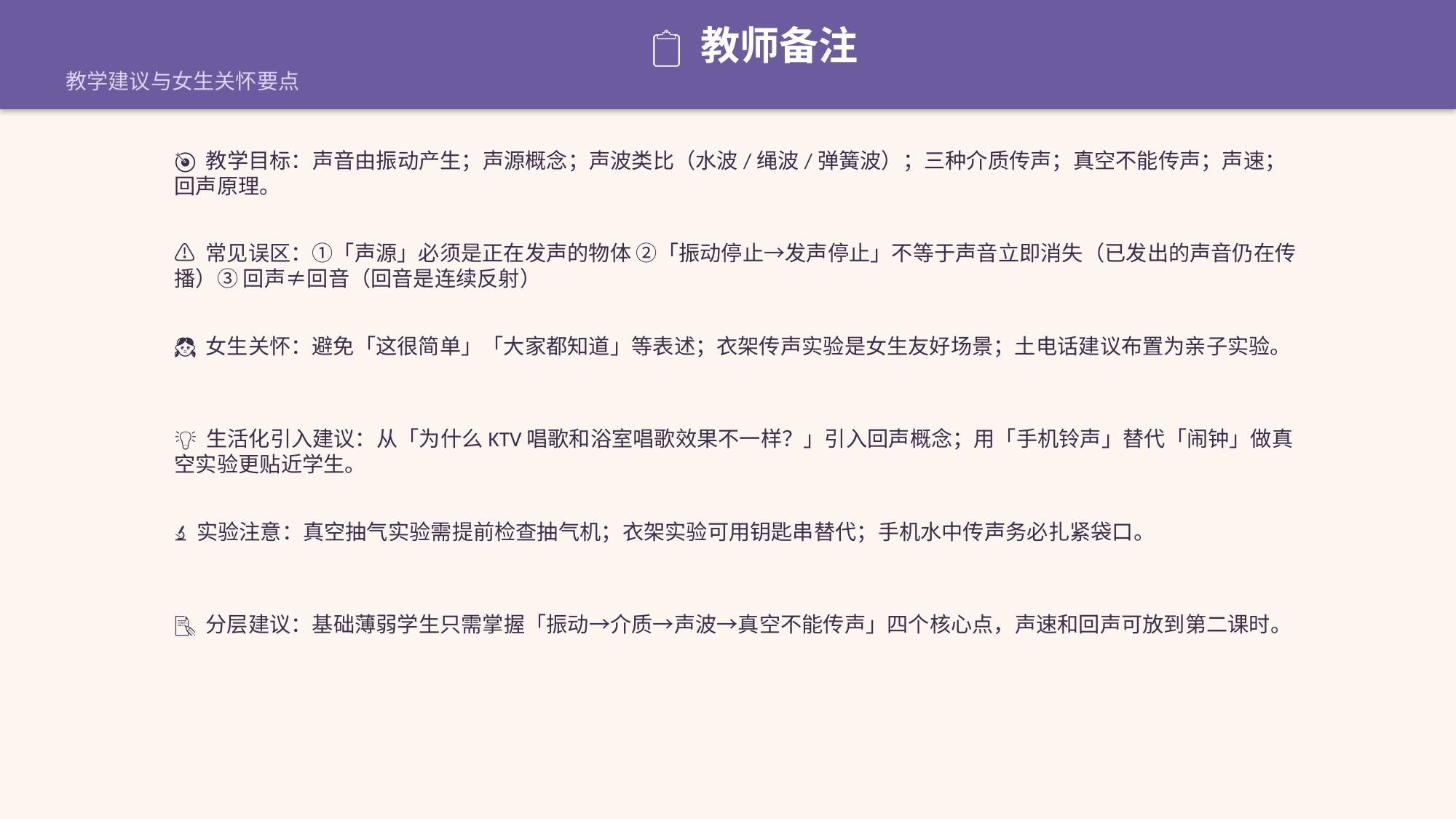

📋 教师备注
教学建议与女生关怀要点
🎯 教学目标：声音由振动产生；声源概念；声波类比（水波/绳波/弹簧波）；三种介质传声；真空不能传声；声速；回声原理。
⚠️ 常见误区：①「声源」必须是正在发声的物体 ②「振动停止→发声停止」不等于声音立即消失（已发出的声音仍在传播）③ 回声≠回音（回音是连续反射）
👧 女生关怀：避免「这很简单」「大家都知道」等表述；衣架传声实验是女生友好场景；土电话建议布置为亲子实验。
💡 生活化引入建议：从「为什么KTV唱歌和浴室唱歌效果不一样？」引入回声概念；用「手机铃声」替代「闹钟」做真空实验更贴近学生。
🔬 实验注意：真空抽气实验需提前检查抽气机；衣架实验可用钥匙串替代；手机水中传声务必扎紧袋口。
📝 分层建议：基础薄弱学生只需掌握「振动→介质→声波→真空不能传声」四个核心点，声速和回声可放到第二课时。